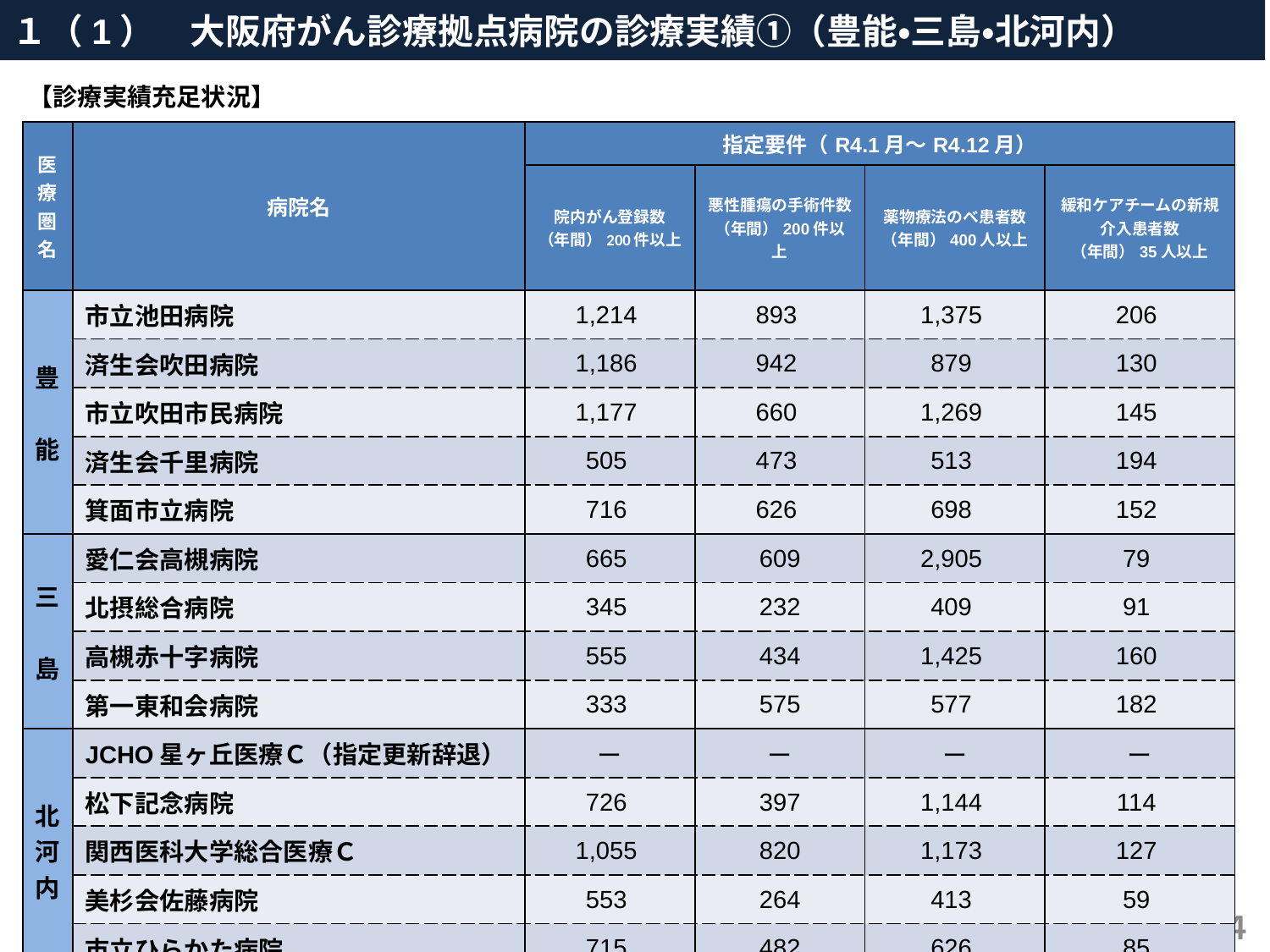

１（1）　大阪府がん診療拠点病院の診療実績①（豊能・三島・北河内）
【診療実績充足状況】
| 医療圏名 | 病院名 | 指定要件（R4.1月～R4.12月） |  |  |  |
| --- | --- | --- | --- | --- | --- |
|  |  | 院内がん登録数 （年間）200件以上 | 悪性腫瘍の手術件数 （年間）200件以上 | 薬物療法のべ患者数 （年間）400人以上 | 緩和ケアチームの新規 介入患者数 （年間）35人以上 |
| 豊　能 | 市立池田病院 | 1,214 | 893 | 1,375 | 206 |
|  | 済生会吹田病院 | 1,186 | 942 | 879 | 130 |
|  | 市立吹田市民病院 | 1,177 | 660 | 1,269 | 145 |
|  | 済生会千里病院 | 505 | 473 | 513 | 194 |
|  | 箕面市立病院 | 716 | 626 | 698 | 152 |
| 三　島 | 愛仁会高槻病院 | 665 | 609 | 2,905 | 79 |
|  | 北摂総合病院 | 345 | 232 | 409 | 91 |
|  | 高槻赤十字病院 | 555 | 434 | 1,425 | 160 |
|  | 第一東和会病院 | 333 | 575 | 577 | 182 |
| 北河内 | JCHO星ヶ丘医療Ｃ（指定更新辞退） | ー | ー | ー | ー |
|  | 松下記念病院 | 726 | 397 | 1,144 | 114 |
|  | 関西医科大学総合医療Ｃ | 1,055 | 820 | 1,173 | 127 |
|  | 美杉会佐藤病院 | 553 | 264 | 413 | 59 |
|  | 市立ひらかた病院 | 715 | 482 | 626 | 85 |
４